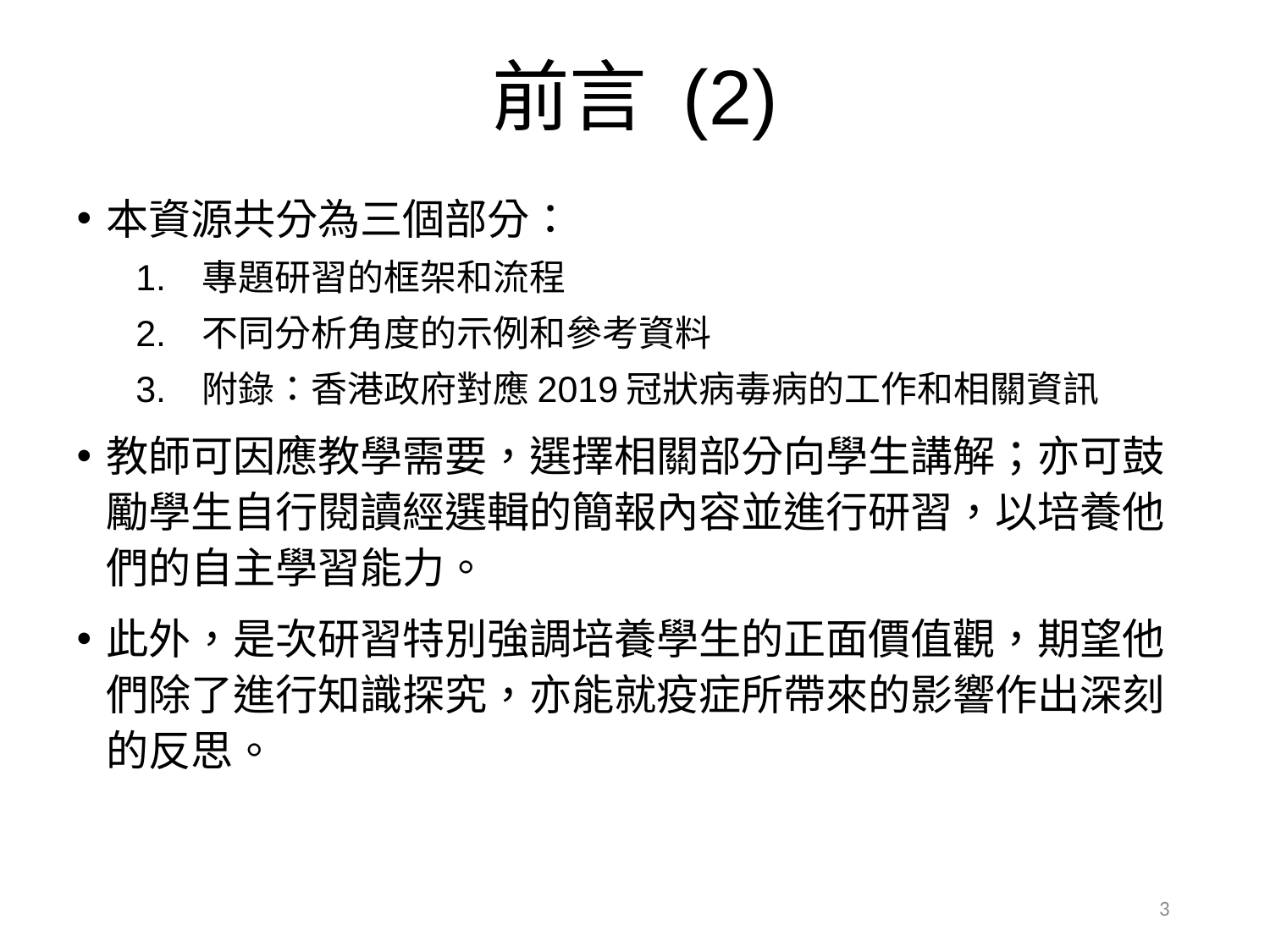

# 前言 (2)
本資源共分為三個部分：
專題研習的框架和流程
不同分析角度的示例和參考資料
附錄：香港政府對應2019冠狀病毒病的工作和相關資訊
教師可因應教學需要，選擇相關部分向學生講解；亦可鼓勵學生自行閱讀經選輯的簡報內容並進行研習，以培養他們的自主學習能力。
此外，是次研習特別強調培養學生的正面價值觀，期望他們除了進行知識探究，亦能就疫症所帶來的影響作出深刻的反思。
3